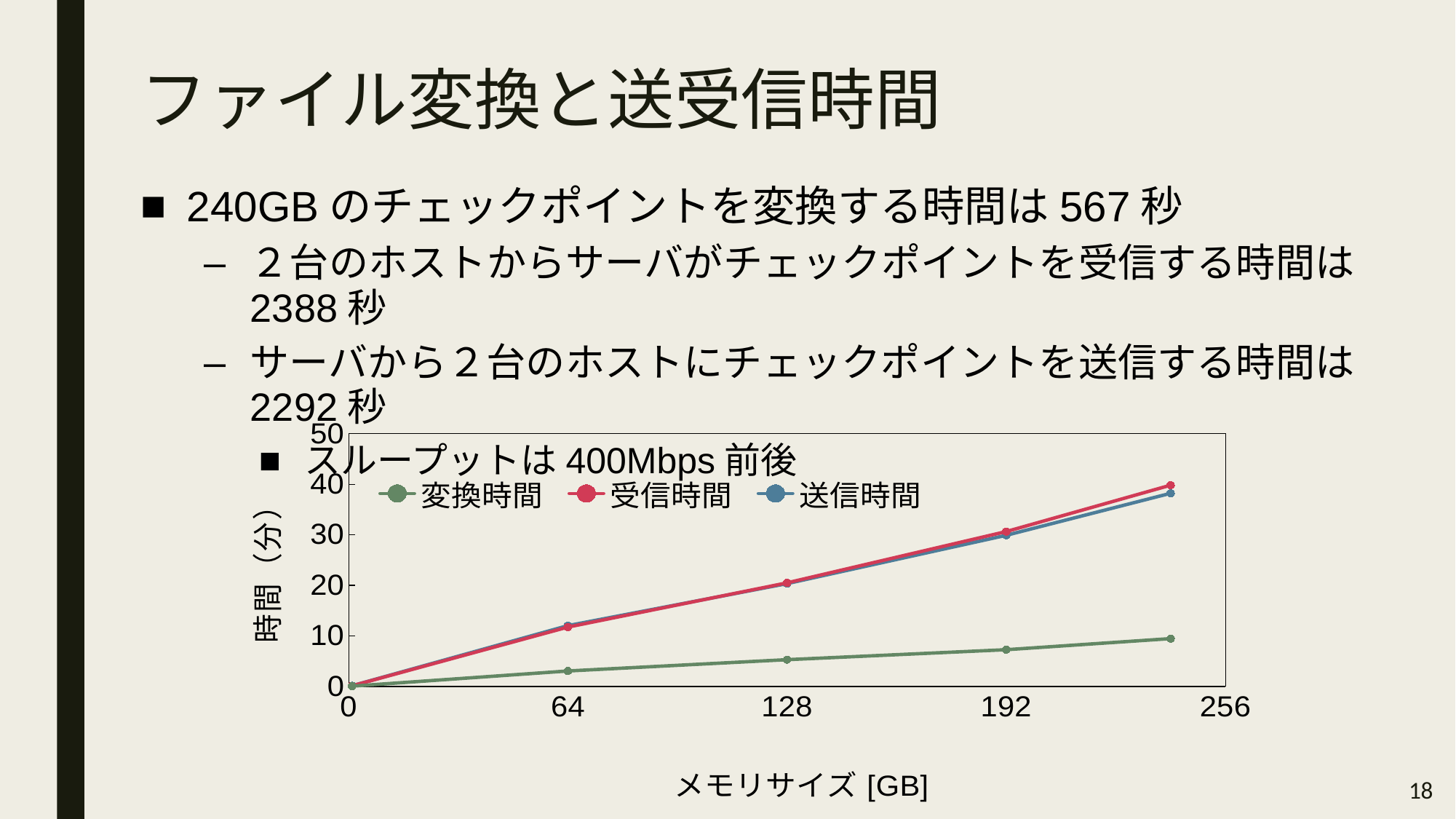

# ファイル変換と送受信時間
240GBのチェックポイントを変換する時間は567秒
２台のホストからサーバがチェックポイントを受信する時間は2388秒
サーバから２台のホストにチェックポイントを送信する時間は2292秒
スループットは400Mbps前後

### Chart

| Category | 変換時間 | 受信時間 | 送信時間 |
|---|---|---|---|
18